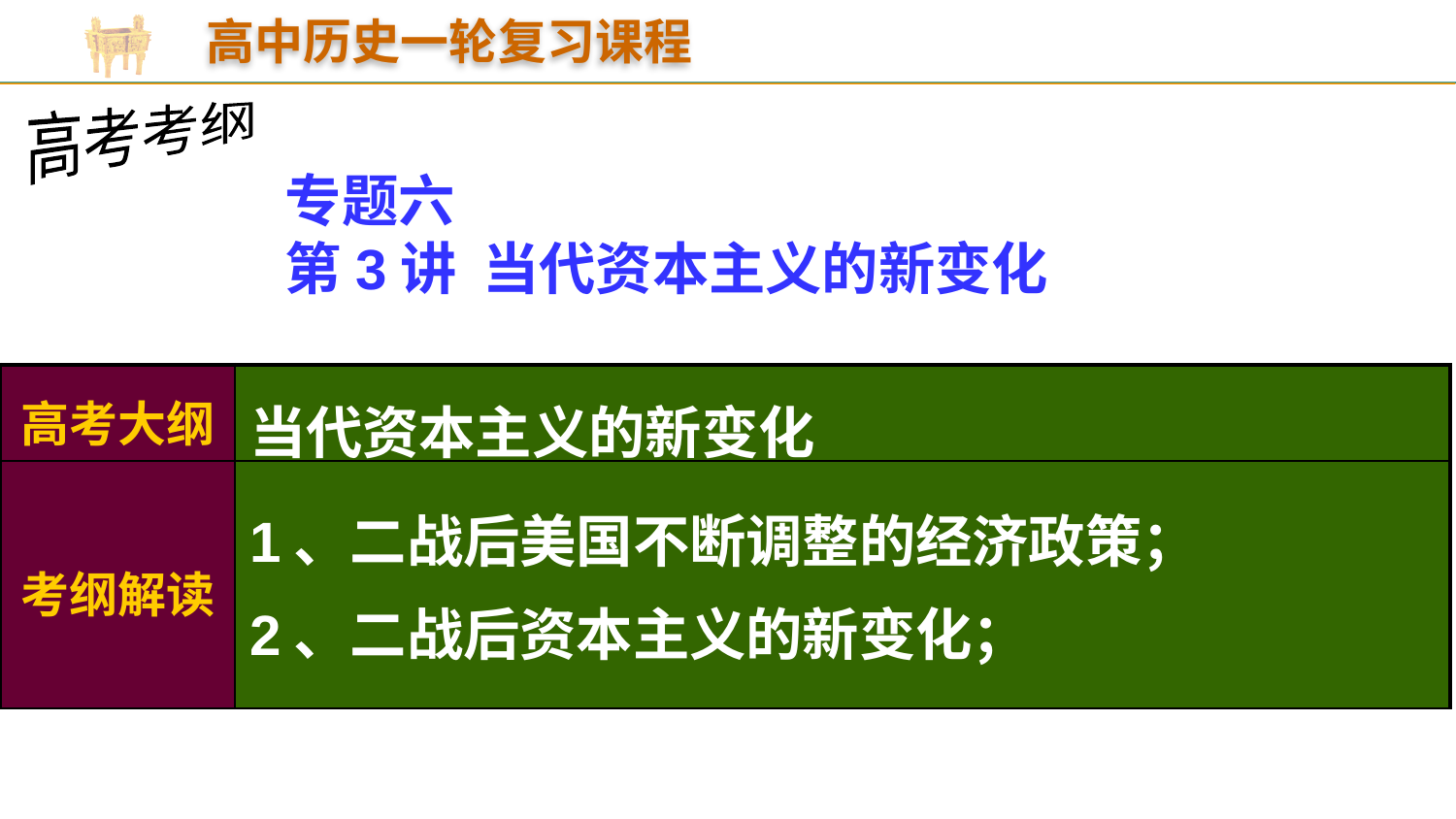

高中历史一轮复习课程

高考考纲
专题六
第3讲  当代资本主义的新变化
| 高考大纲 | 当代资本主义的新变化 |
| --- | --- |
| 考纲解读 | 1、二战后美国不断调整的经济政策； 2、二战后资本主义的新变化； |